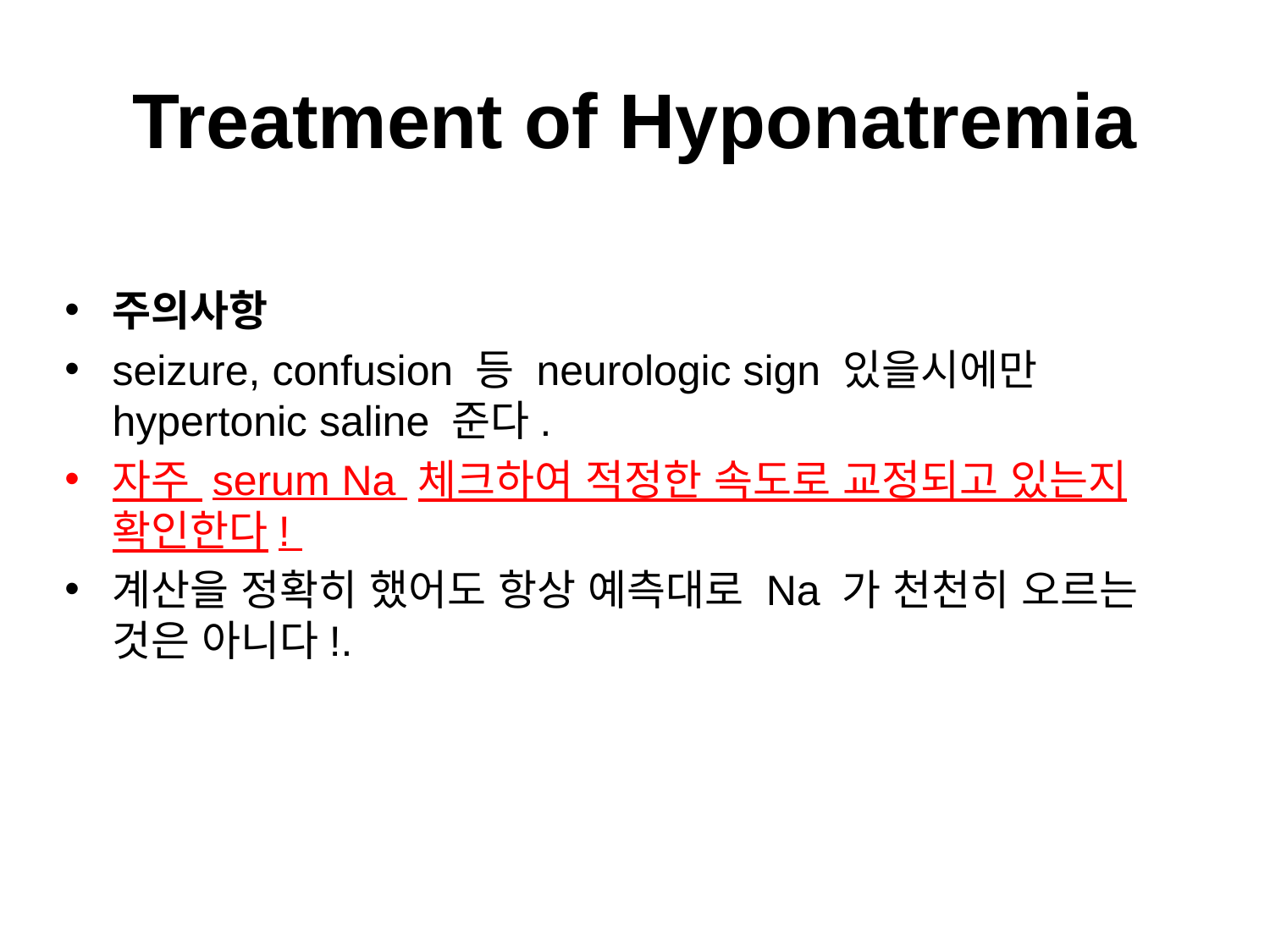

# Treatment of Hyponatremia
주의사항
seizure, confusion 등 neurologic sign 있을시에만 hypertonic saline 준다.
자주 serum Na 체크하여 적정한 속도로 교정되고 있는지 확인한다!
계산을 정확히 했어도 항상 예측대로 Na 가 천천히 오르는 것은 아니다!.